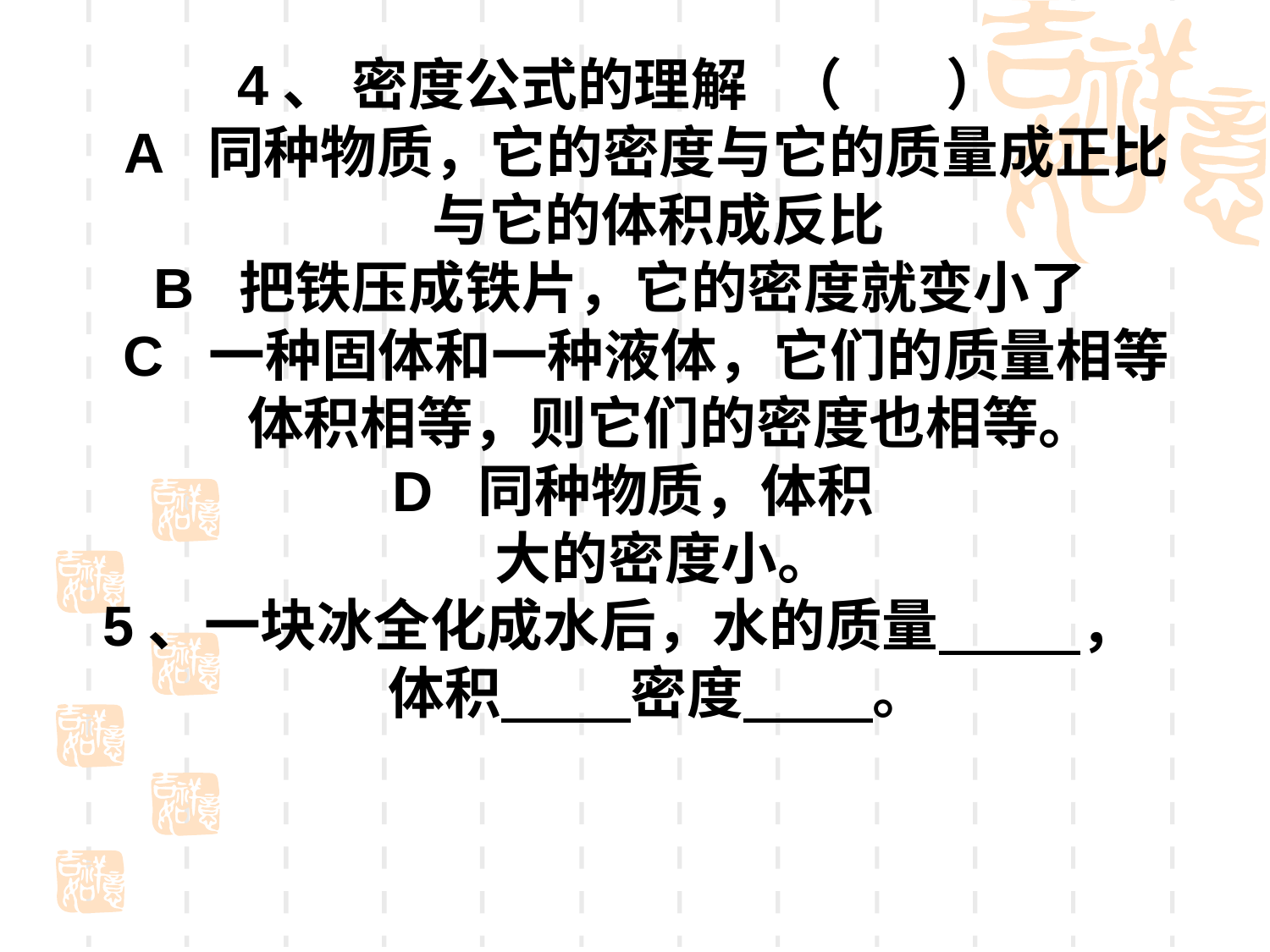

# 4、 密度公式的理解   （        ） A  同种物质，它的密度与它的质量成正比 与它的体积成反比 B  把铁压成铁片，它的密度就变小了 C  一种固体和一种液体，它们的质量相等 体积相等，则它们的密度也相等。 D  同种物质，体积 大的密度小。 5、一块冰全化成水后，水的质量           ， 体积          密度          。